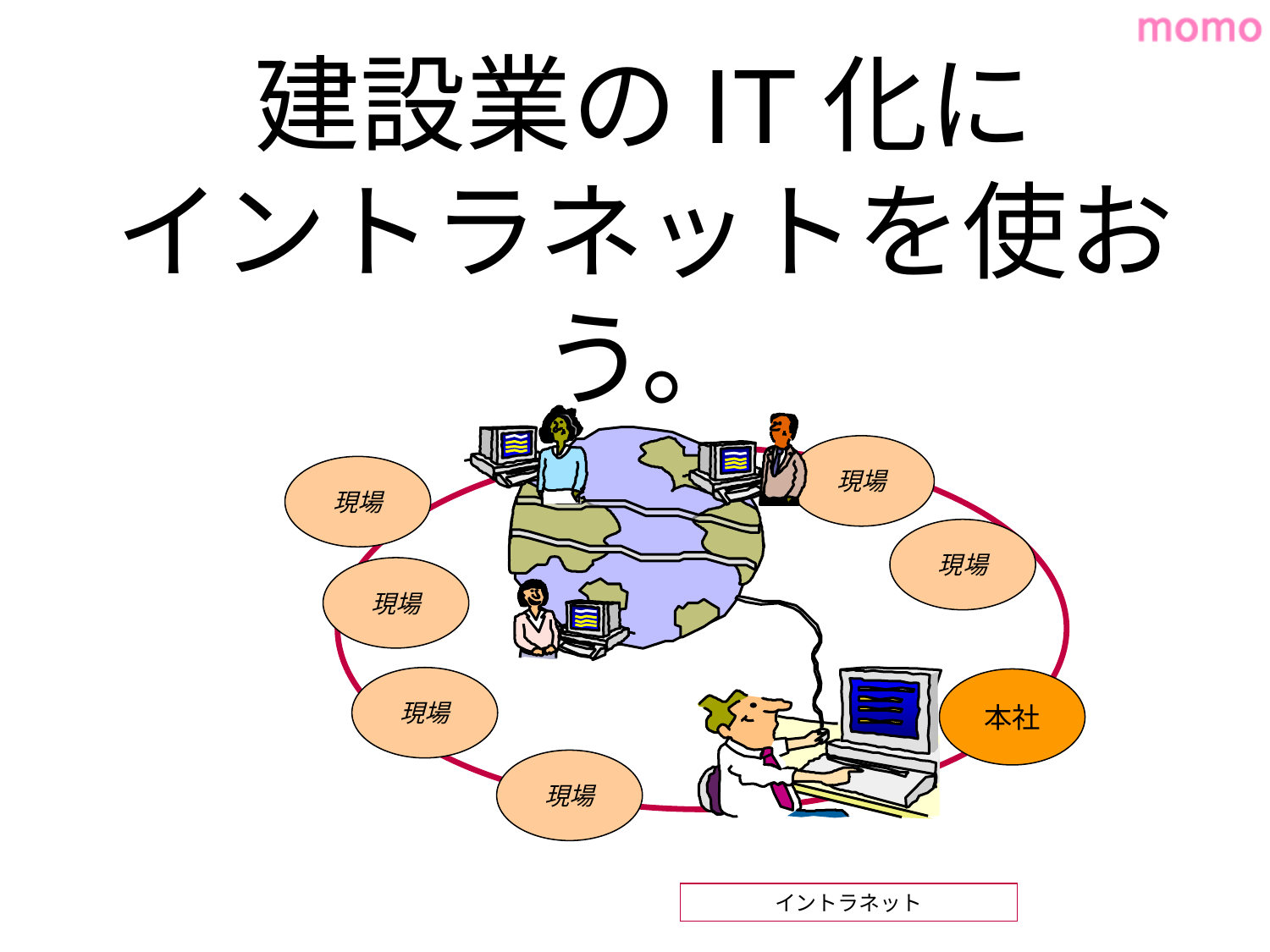

# 建設業のIT化に イントラネットを使おう。

現場
現場
現場
現場
現場
現場

本社
イントラネット